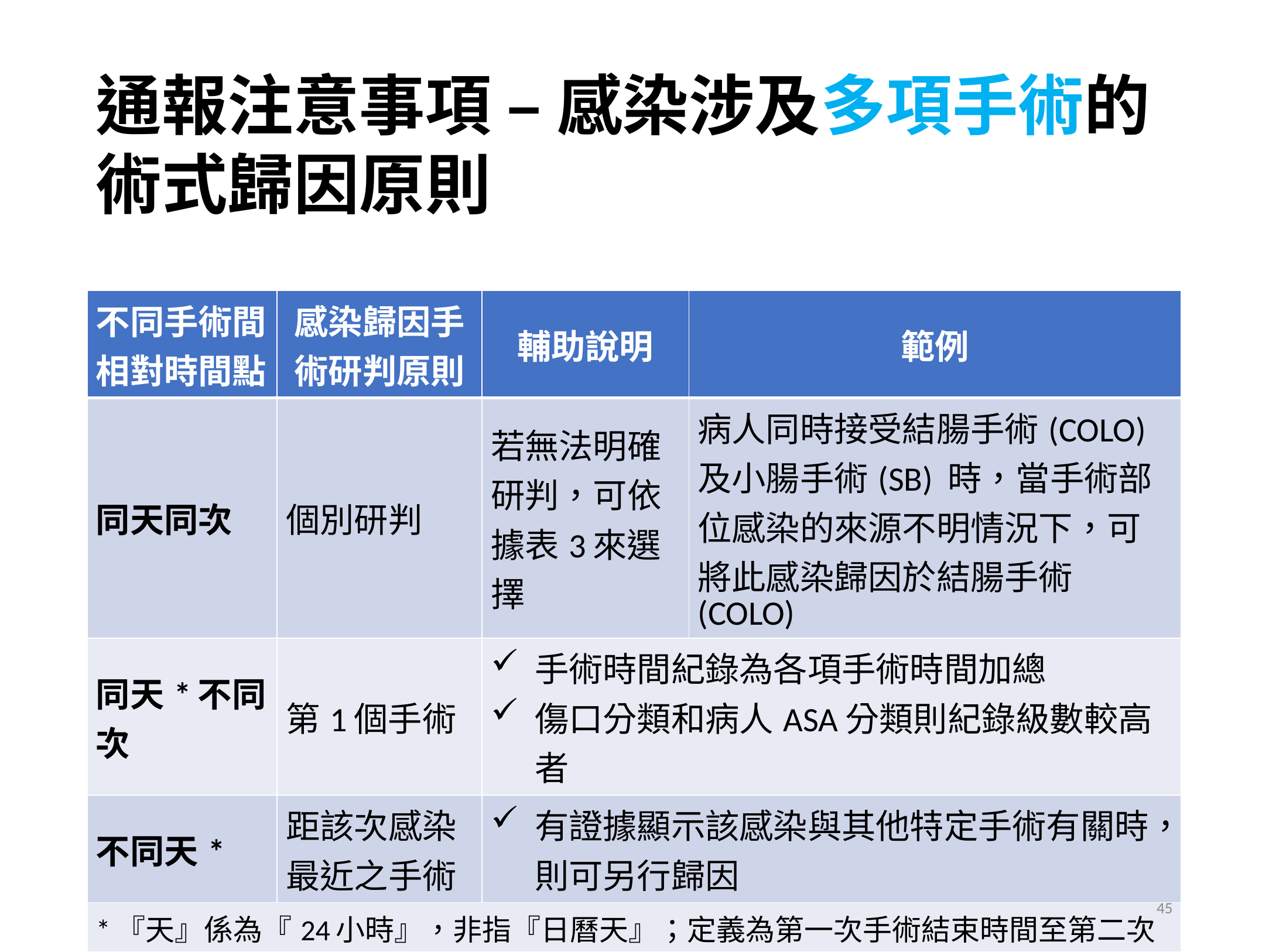

# 通報注意事項 – 感染涉及多項手術的術式歸因原則
| 不同手術間相對時間點 | 感染歸因手術研判原則 | 輔助說明 | 範例 |
| --- | --- | --- | --- |
| 同天同次 | 個別研判 | 若無法明確研判，可依據表3來選擇 | 病人同時接受結腸手術(COLO)及小腸手術(SB) 時，當手術部位感染的來源不明情況下，可將此感染歸因於結腸手術(COLO) |
| 同天\*不同次 | 第1個手術 | 手術時間紀錄為各項手術時間加總 傷口分類和病人ASA分類則紀錄級數較高者 |  |
| 不同天\* | 距該次感染最近之手術 | 有證據顯示該感染與其他特定手術有關時，則可另行歸因 |  |
| \*『天』係為『24小時』，非指『日曆天』；定義為第一次手術結束時間至第二次手術開始時間之間隔 |  |  |  |
45